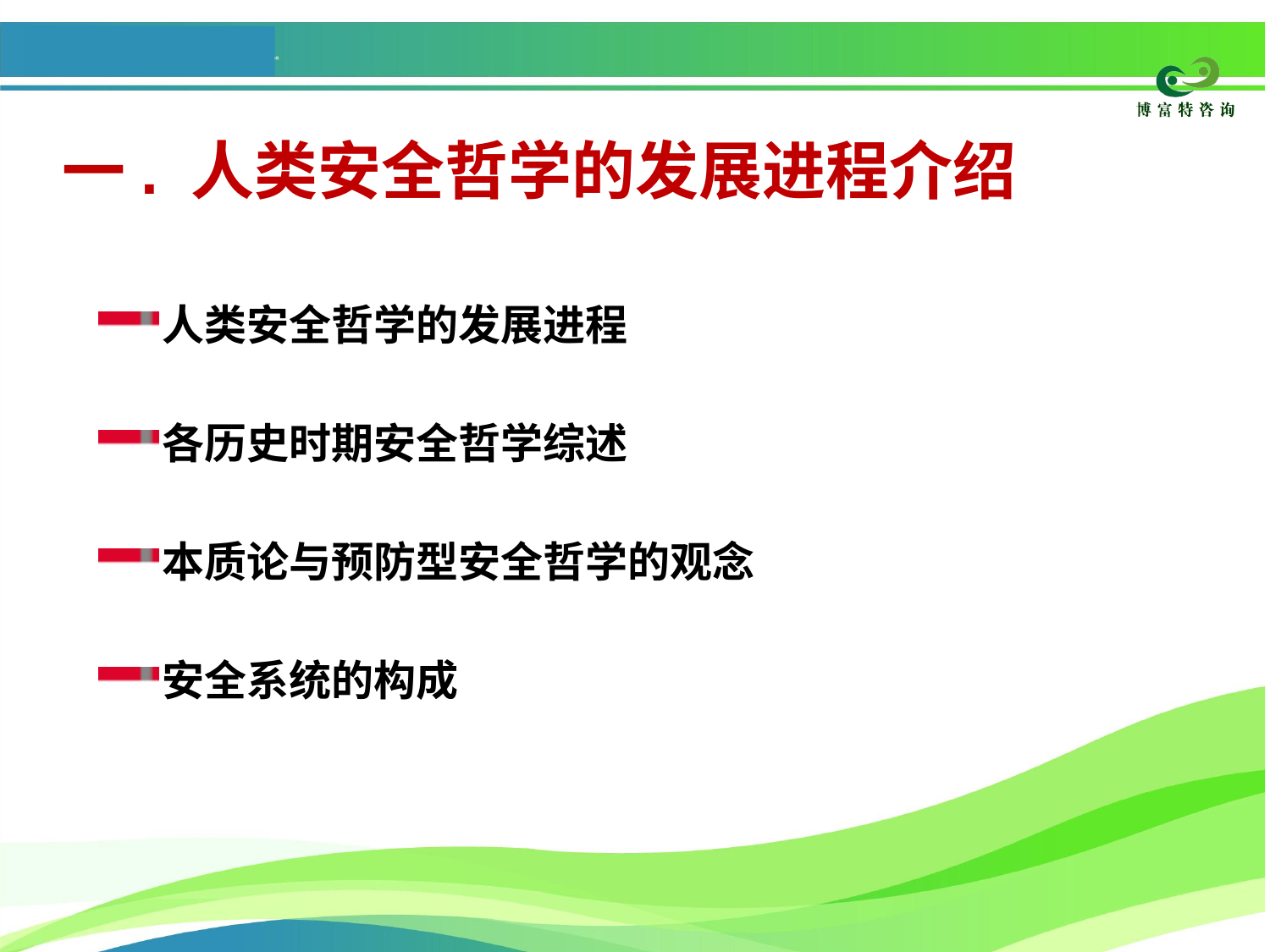

一. 人类安全哲学的发展进程介绍
人类安全哲学的发展进程

各历史时期安全哲学综述

本质论与预防型安全哲学的观念

安全系统的构成

7